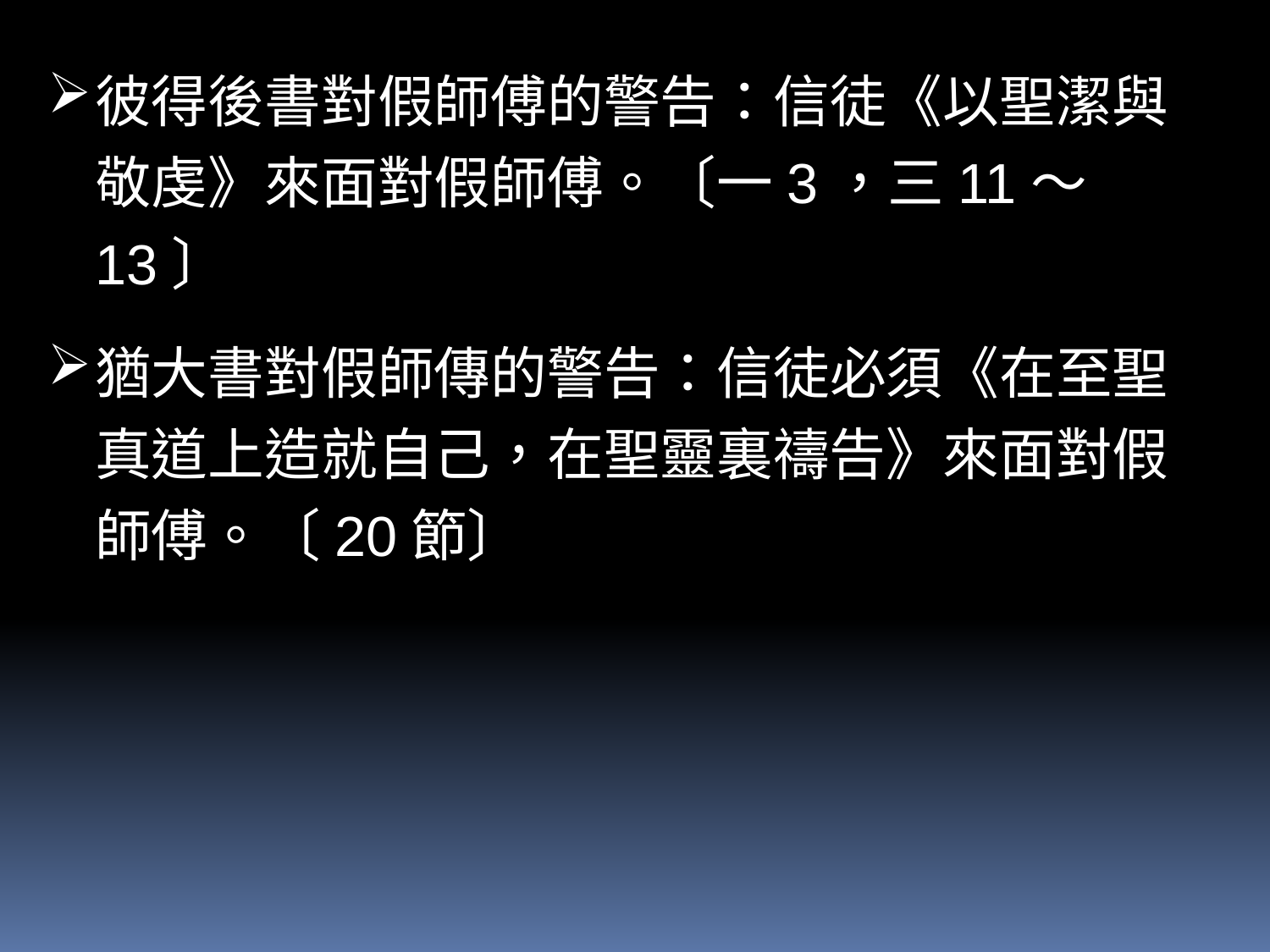

彼得後書對假師傅的警告：信徒《以聖潔與敬虔》來面對假師傅。〔一3，三11～13〕
猶大書對假師傳的警告：信徒必須《在至聖真道上造就自己，在聖靈裏禱告》來面對假師傅。〔20節〕